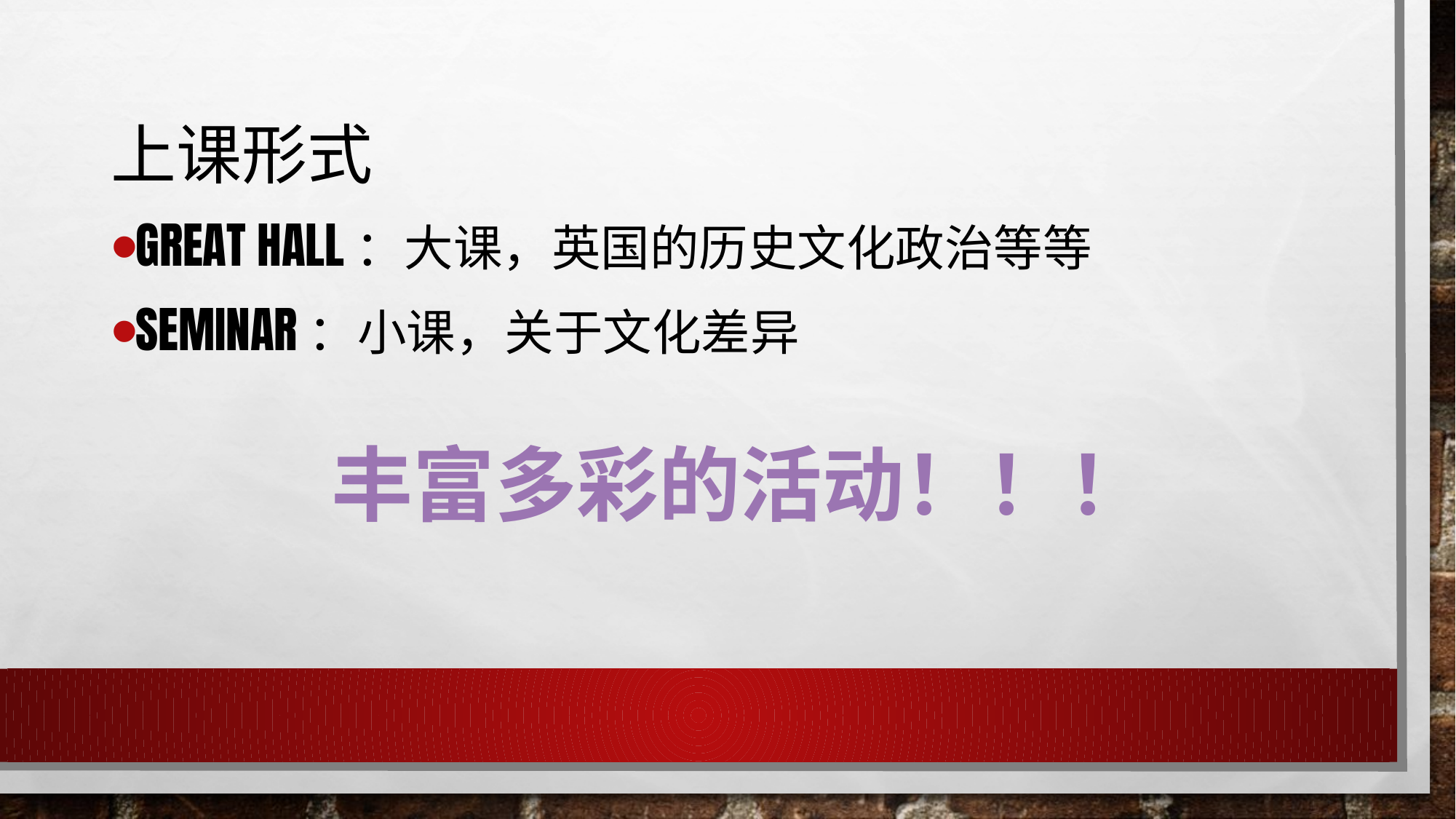

上课形式
Great Hall：大课，英国的历史文化政治等等
Seminar：小课，关于文化差异
丰富多彩的活动！！！